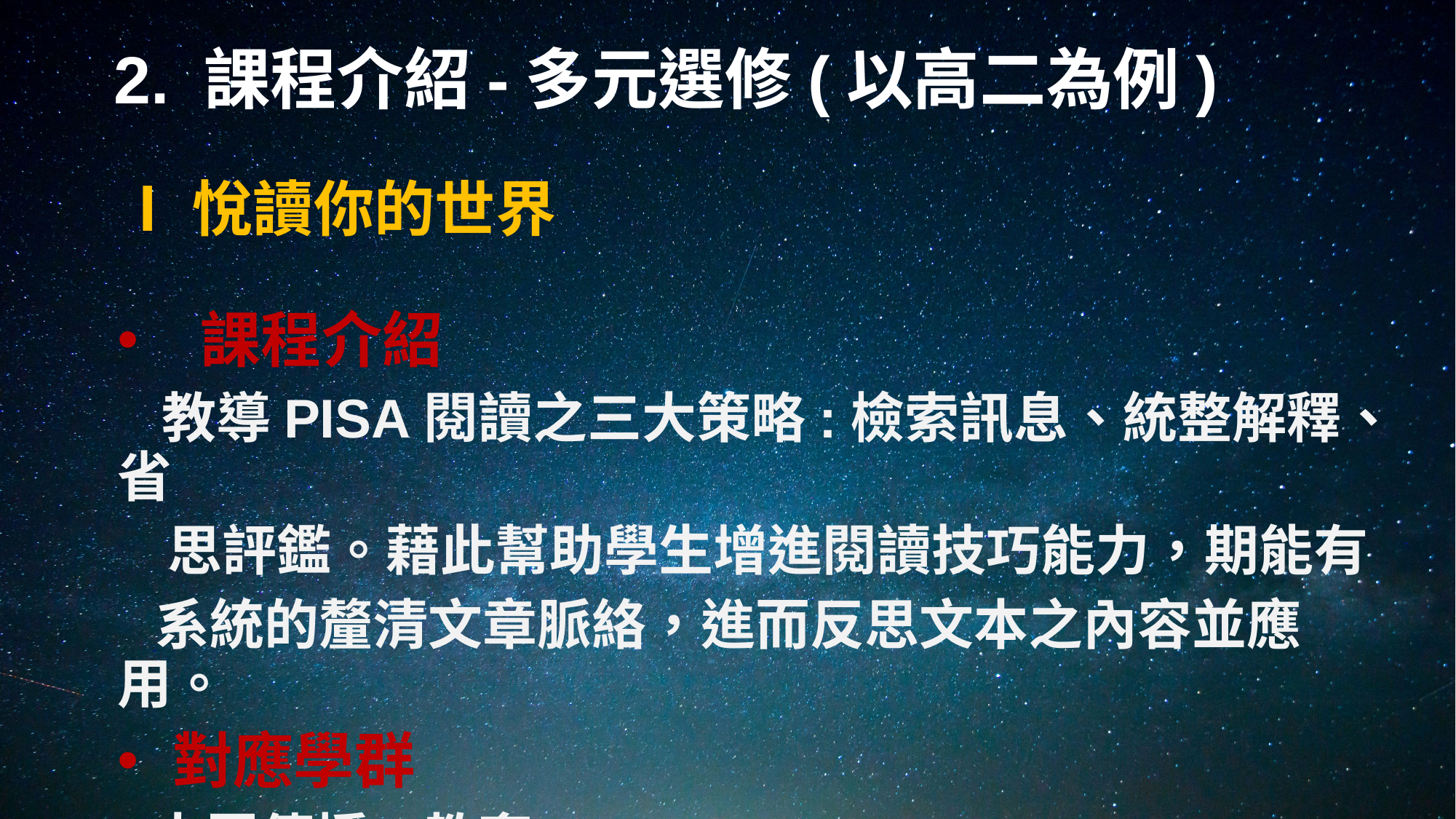

# 2. 課程介紹-多元選修(以高二為例)
Ⅰ悅讀你的世界

   課程介紹
   教導PISA閱讀之三大策略:檢索訊息、統整解釋、省
   思評鑑。藉此幫助學生增進閱讀技巧能力，期能有
  系統的釐清文章脈絡，進而反思文本之內容並應用。
 對應學群
  大眾傳播、教育